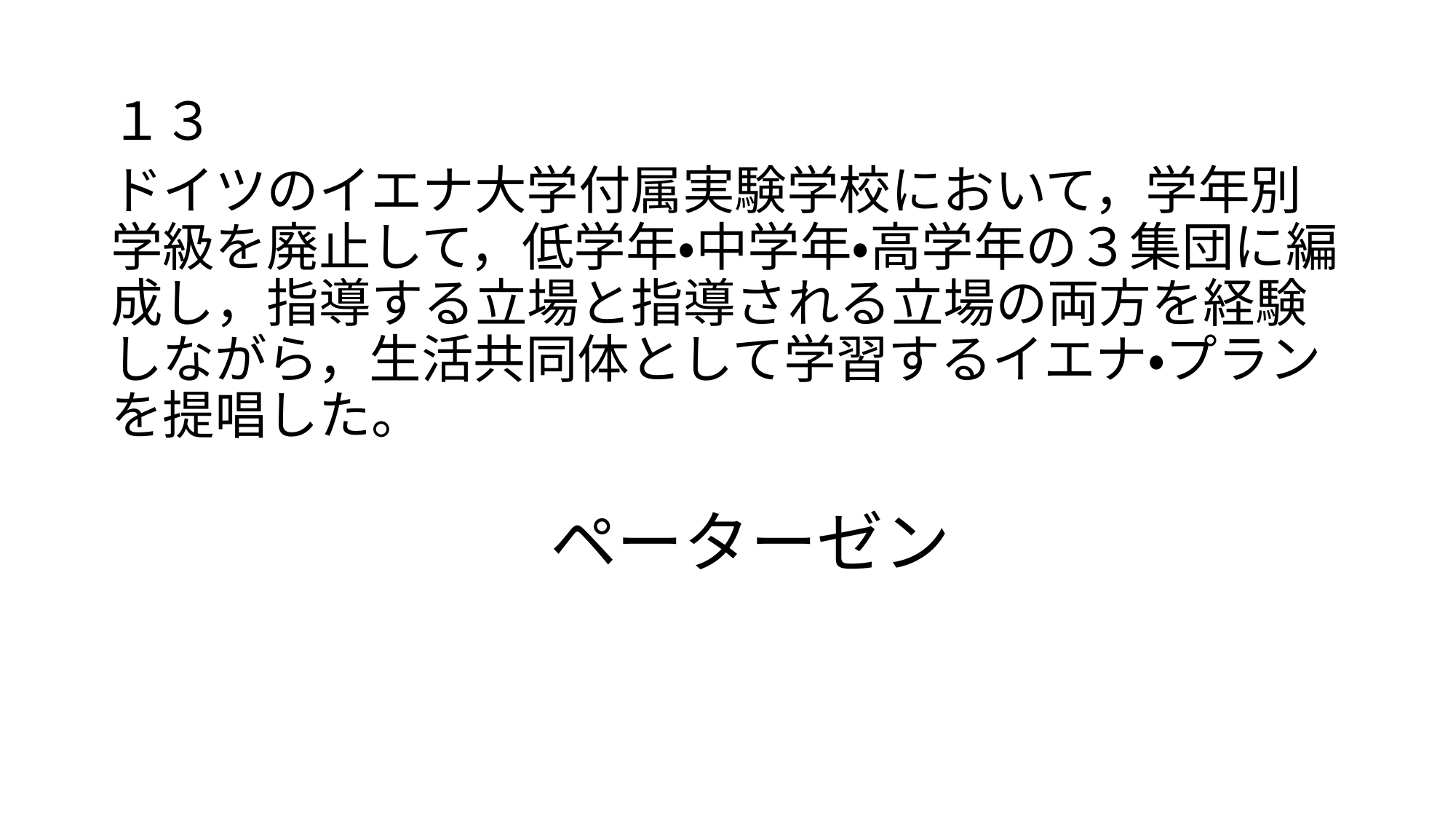

１３
ドイツのイエナ大学付属実験学校において，学年別学級を廃止して，低学年・中学年・高学年の３集団に編成し，指導する立場と指導される立場の両方を経験しながら，生活共同体として学習するイエナ・プランを提唱した。
# ペーターゼン